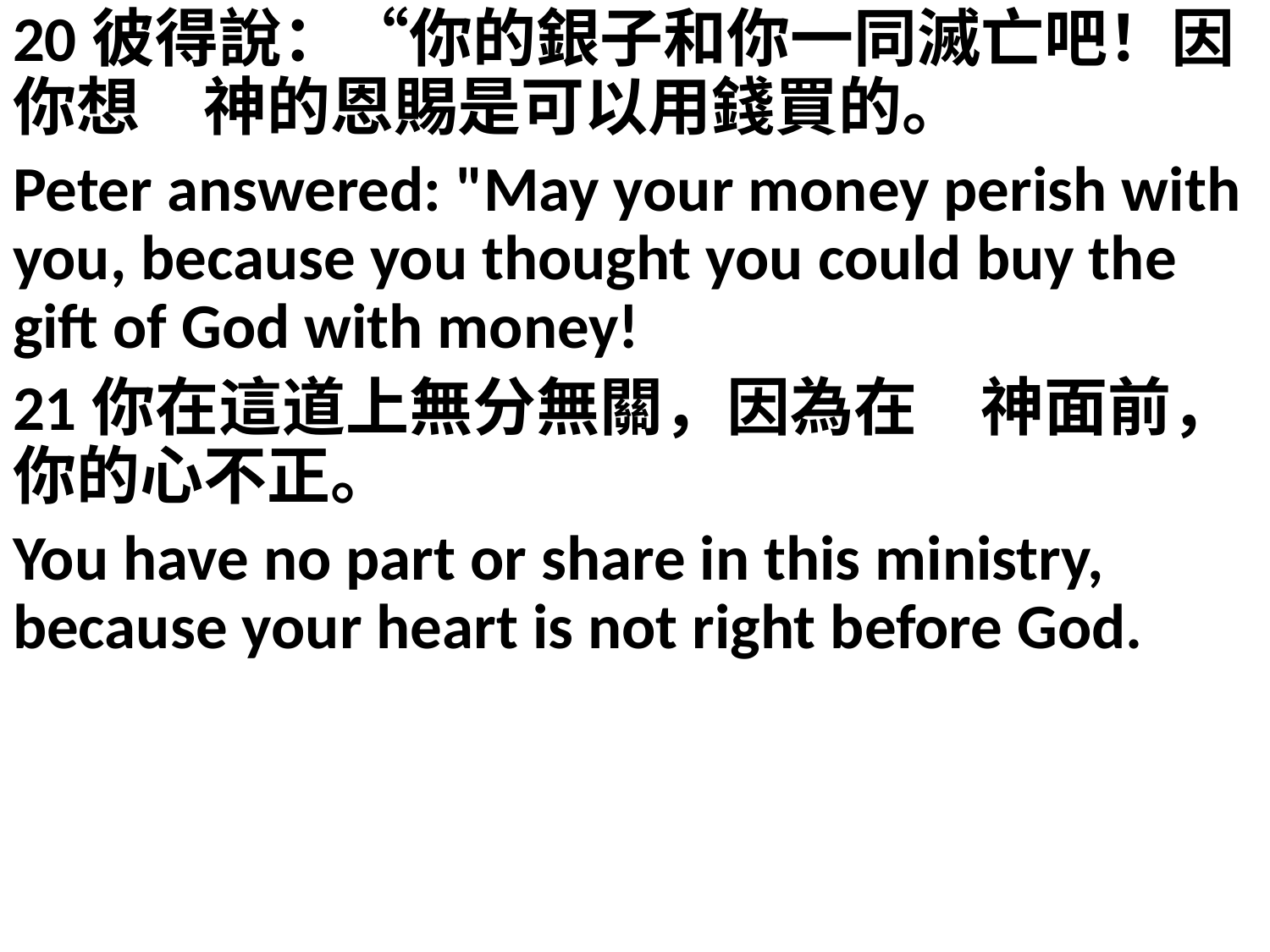

20彼得說：“你的銀子和你一同滅亡吧！因你想　神的恩賜是可以用錢買的。
Peter answered: "May your money perish with you, because you thought you could buy the gift of God with money!
21你在這道上無分無關，因為在　神面前，你的心不正。
You have no part or share in this ministry, because your heart is not right before God.